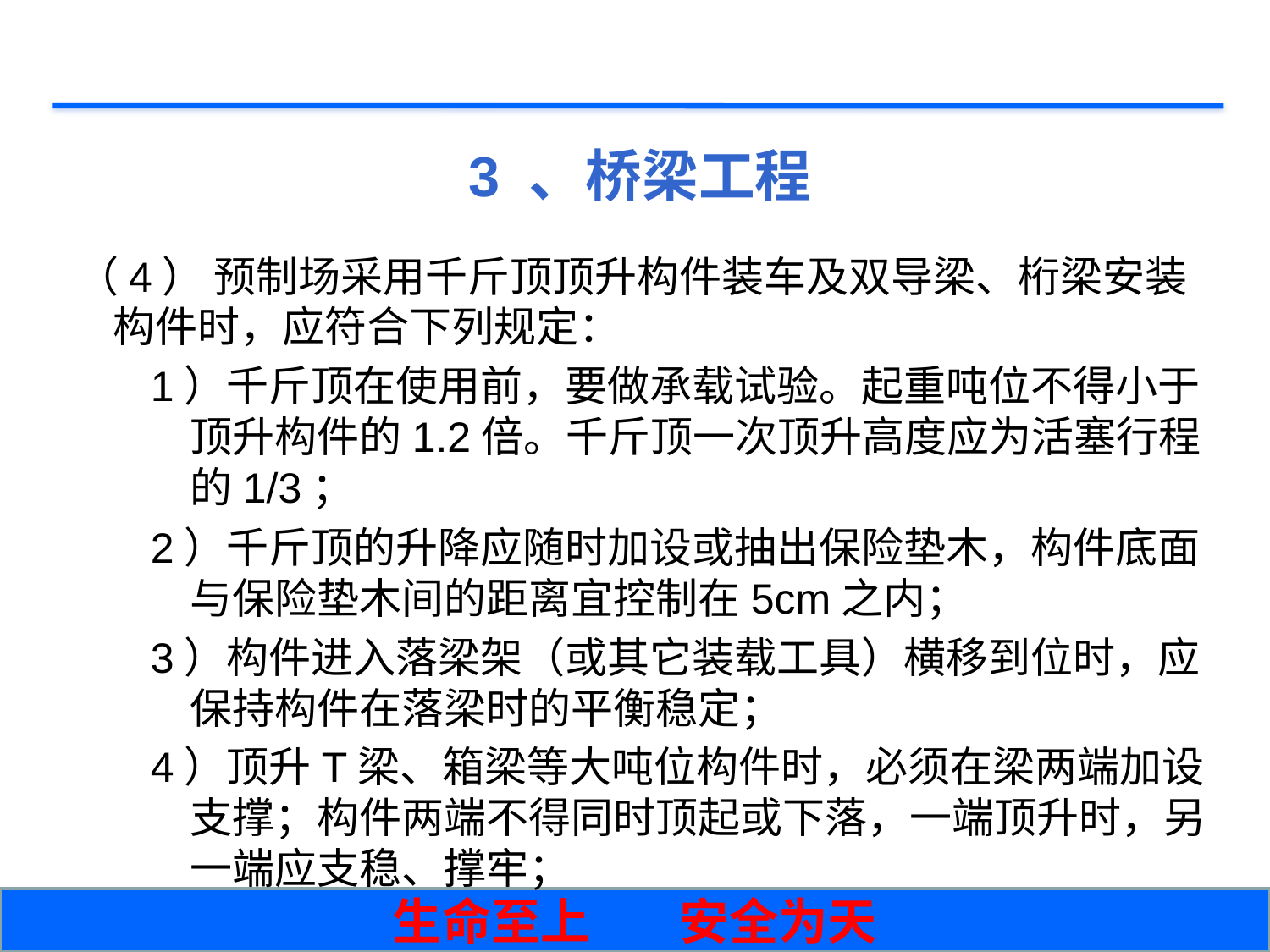

# 3 、桥梁工程
（4） 预制场采用千斤顶顶升构件装车及双导梁、桁梁安装构件时，应符合下列规定：
1）千斤顶在使用前，要做承载试验。起重吨位不得小于顶升构件的1.2倍。千斤顶一次顶升高度应为活塞行程的1/3；
2）千斤顶的升降应随时加设或抽出保险垫木，构件底面与保险垫木间的距离宜控制在5cm之内；
3）构件进入落梁架（或其它装载工具）横移到位时，应保持构件在落梁时的平衡稳定；
4）顶升T梁、箱梁等大吨位构件时，必须在梁两端加设支撑；构件两端不得同时顶起或下落，一端顶升时，另一端应支稳、撑牢；